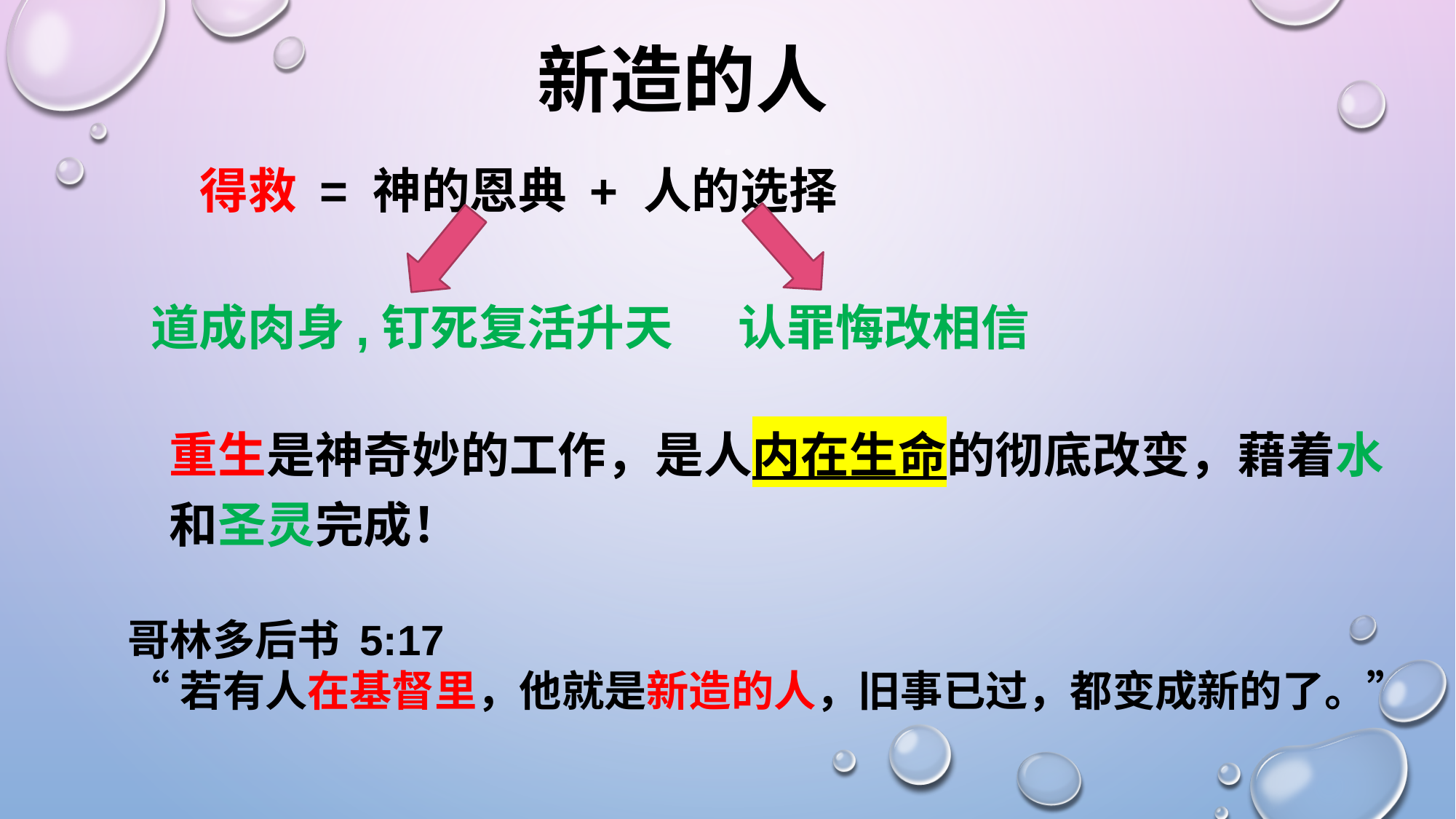

# 新造的人
得救 = 神的恩典 + 人的选择

道成肉身,钉死复活升天
认罪悔改相信
重生是神奇妙的工作，是人内在生命的彻底改变，藉着水和圣灵完成！
哥林多后书 5:17
“若有人在基督里，他就是新造的人，旧事已过，都变成新的了。”